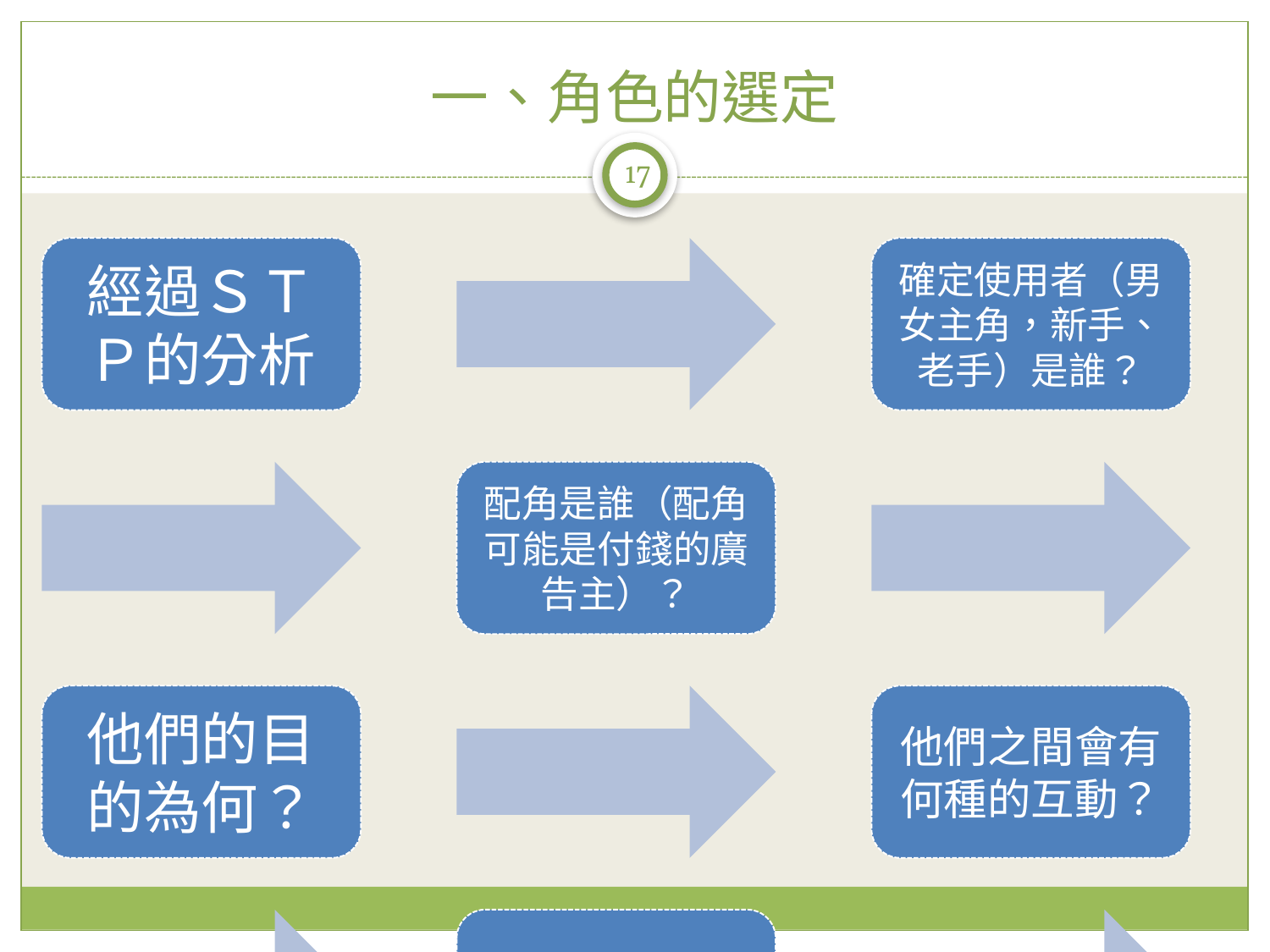

# 一、角色的選定
17
經過ＳＴＰ的分析
確定使用者（男女主角，新手、老手）是誰？
配角是誰（配角可能是付錢的廣告主）？
他們的目的為何？
他們之間會有何種的互動？